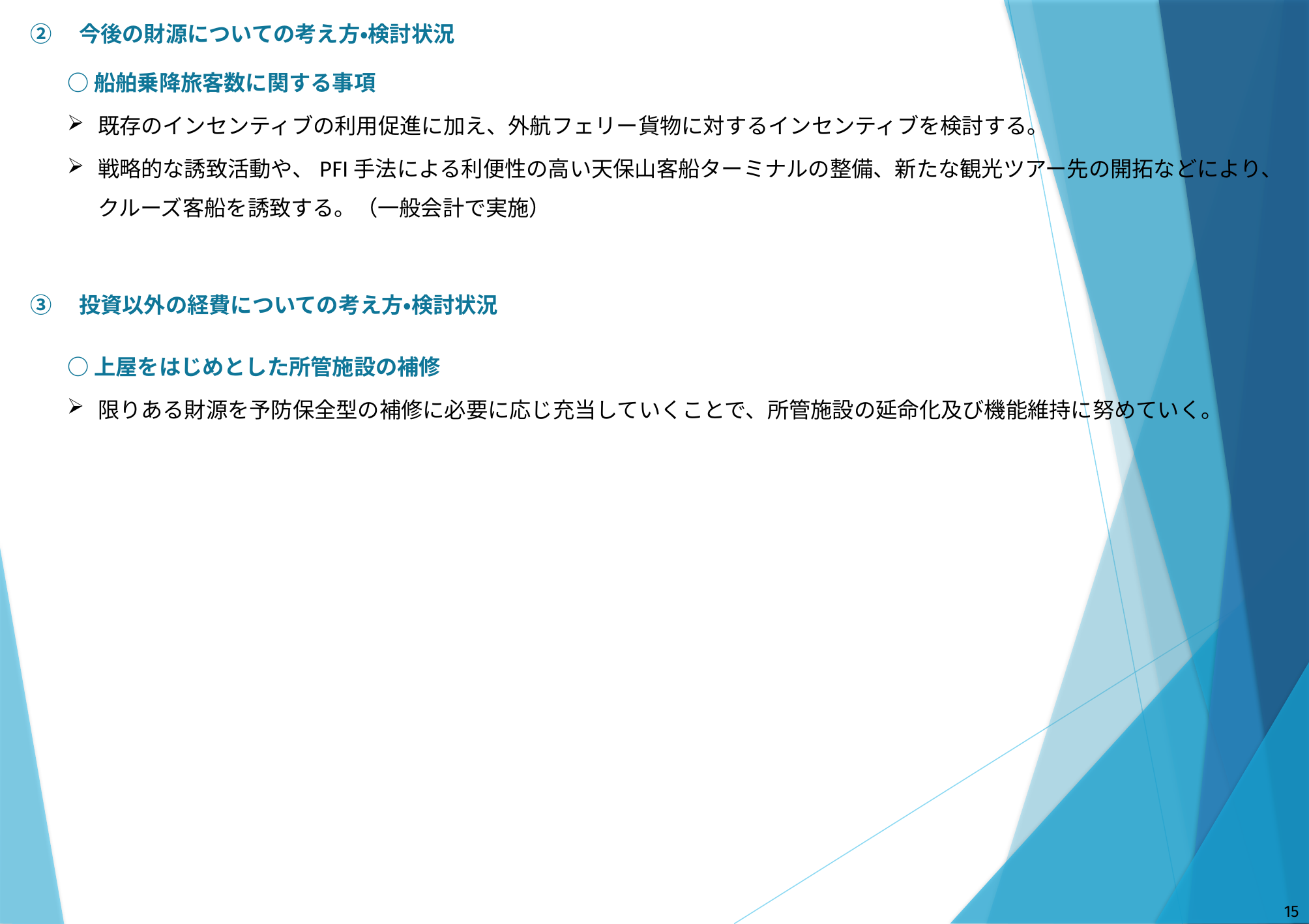

②　今後の財源についての考え方・検討状況
○船舶乗降旅客数に関する事項
既存のインセンティブの利用促進に加え、外航フェリー貨物に対するインセンティブを検討する。
戦略的な誘致活動や、PFI手法による利便性の高い天保山客船ターミナルの整備、新たな観光ツアー先の開拓などにより、クルーズ客船を誘致する。（一般会計で実施）
③　投資以外の経費についての考え方・検討状況
○上屋をはじめとした所管施設の補修
限りある財源を予防保全型の補修に必要に応じ充当していくことで、所管施設の延命化及び機能維持に努めていく。
15